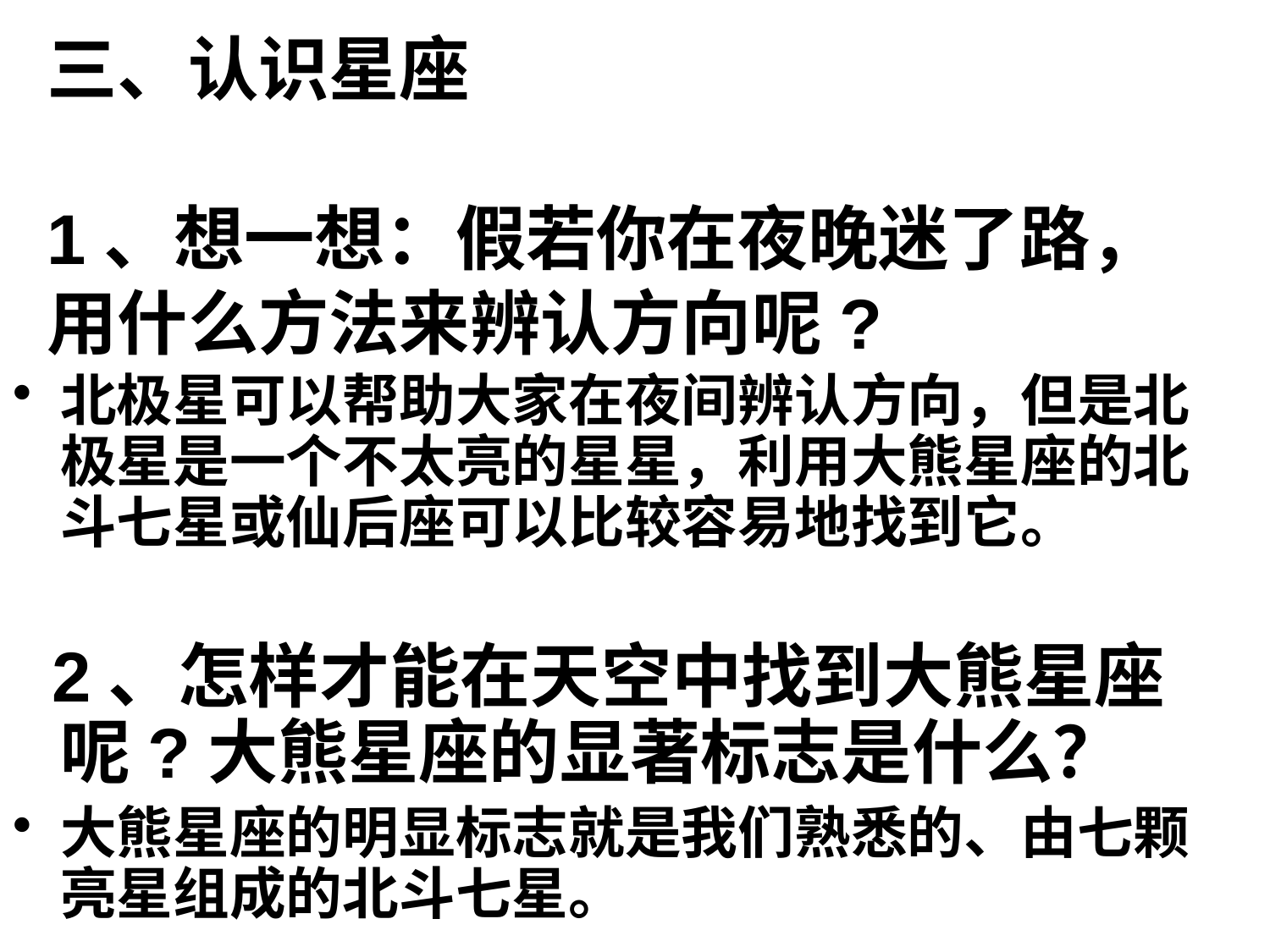

# 三、认识星座 1、想一想：假若你在夜晚迷了路，用什么方法来辨认方向呢?
北极星可以帮助大家在夜间辨认方向，但是北极星是一个不太亮的星星，利用大熊星座的北斗七星或仙后座可以比较容易地找到它。

  2、怎样才能在天空中找到大熊星座呢?大熊星座的显著标志是什么？
大熊星座的明显标志就是我们熟悉的、由七颗亮星组成的北斗七星。